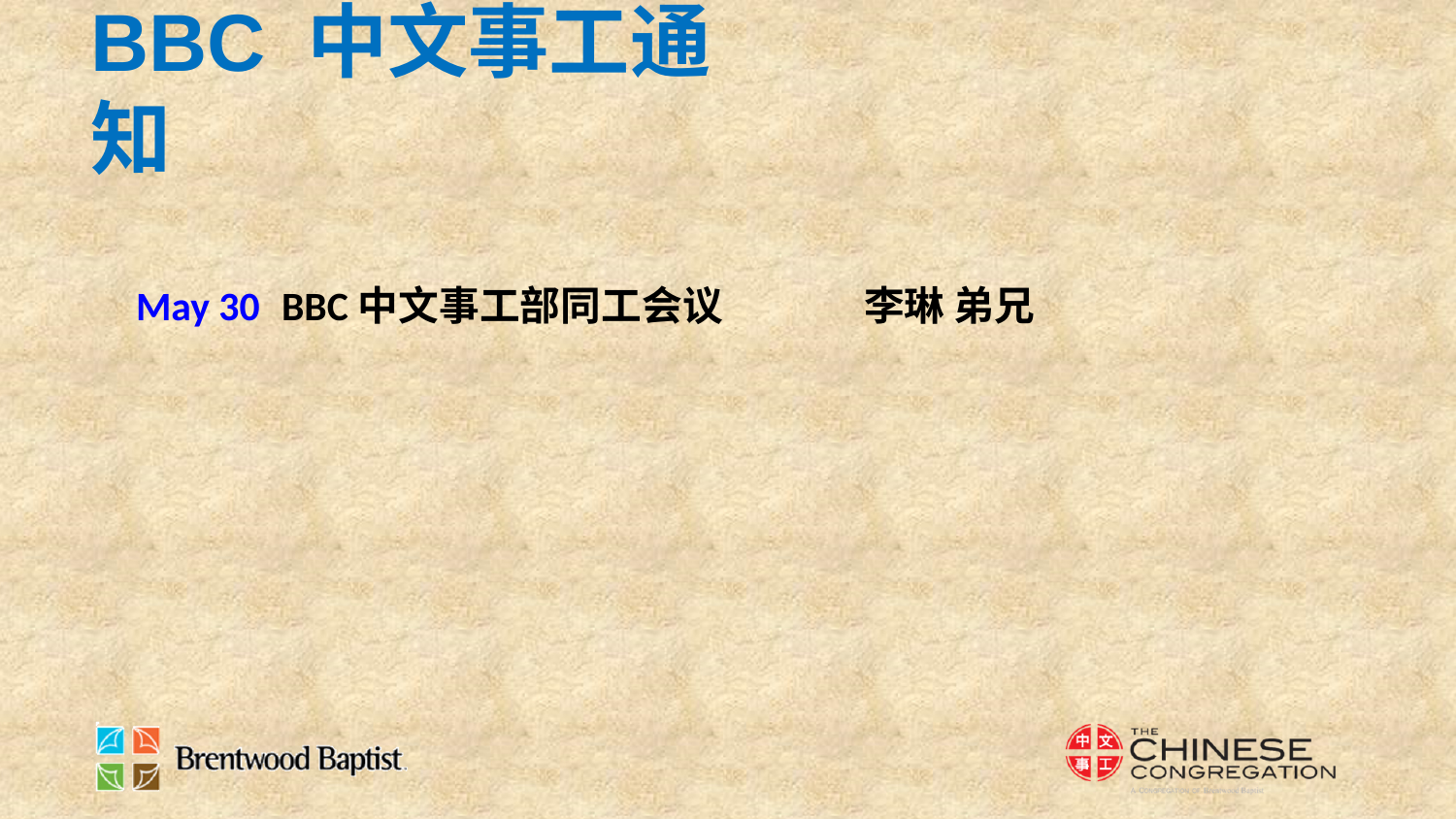

BBC 中文事工通知

May 30	BBC中文事工部同工会议	李琳 弟兄